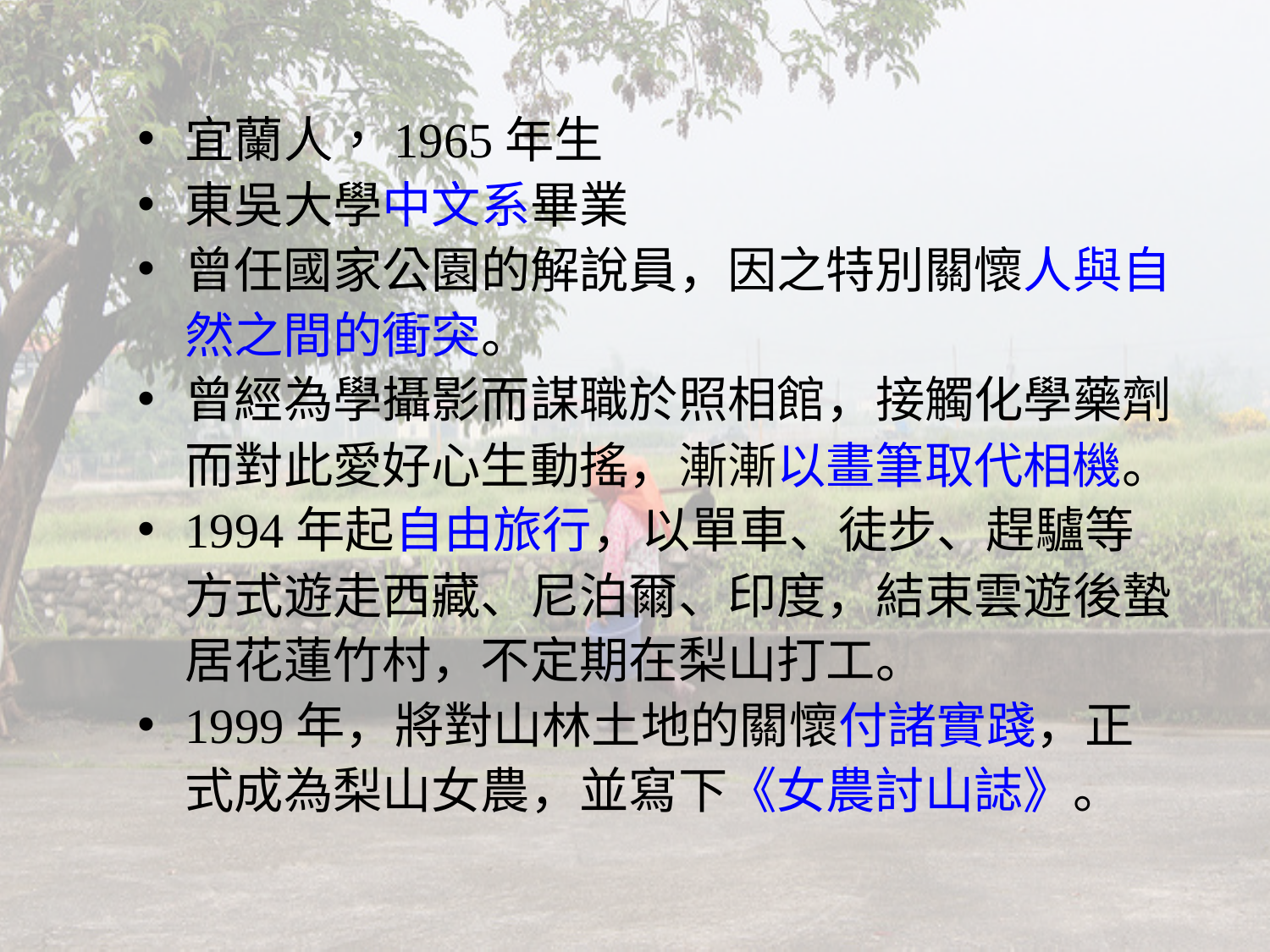

宜蘭人，1965年生
東吳大學中文系畢業
曾任國家公園的解說員，因之特別關懷人與自然之間的衝突。
曾經為學攝影而謀職於照相館，接觸化學藥劑而對此愛好心生動搖，漸漸以畫筆取代相機。
1994年起自由旅行，以單車、徒步、趕驢等方式遊走西藏、尼泊爾、印度，結束雲遊後蟄居花蓮竹村，不定期在梨山打工。
1999年，將對山林土地的關懷付諸實踐，正式成為梨山女農，並寫下《女農討山誌》。